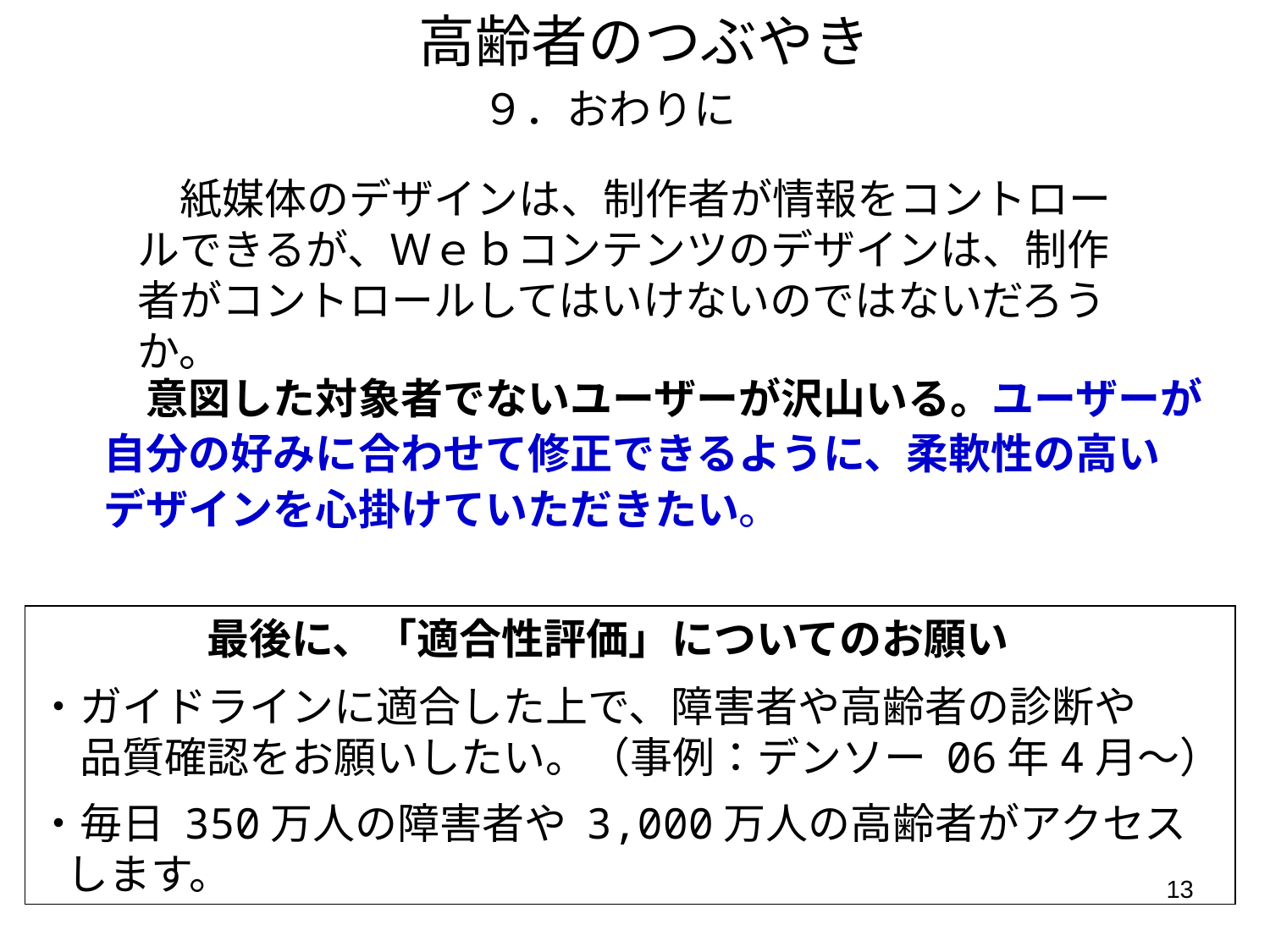

# 高齢者のつぶやき
９．おわりに
　紙媒体のデザインは、制作者が情報をコントロールできるが、Ｗｅｂコンテンツのデザインは、制作者がコントロールしてはいけないのではないだろうか。
　意図した対象者でないユーザーが沢山いる。ユーザーが
自分の好みに合わせて修正できるように、柔軟性の高い
デザインを心掛けていただきたい。
　　　　最後に、「適合性評価」についてのお願い
・ガイドラインに適合した上で、障害者や高齢者の診断や
　品質確認をお願いしたい。（事例：デンソー 06年4月～）
・毎日 350万人の障害者や 3,000万人の高齢者がアクセス
  します。
13